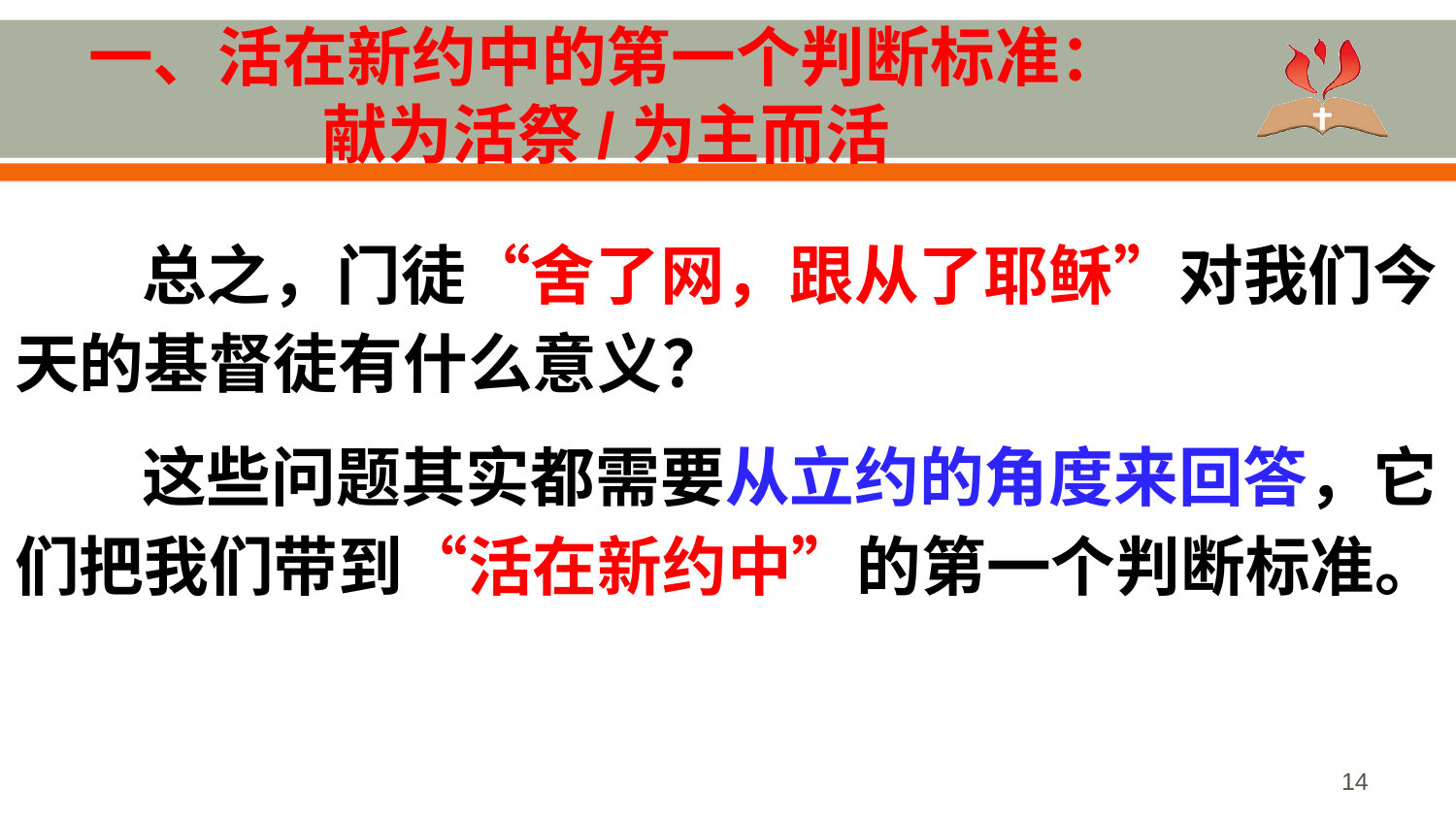

# 一、活在新约中的第一个判断标准： 献为活祭/为主而活
总之，门徒“舍了网，跟从了耶稣”对我们今天的基督徒有什么意义？
这些问题其实都需要从立约的角度来回答，它们把我们带到“活在新约中”的第一个判断标准。

14